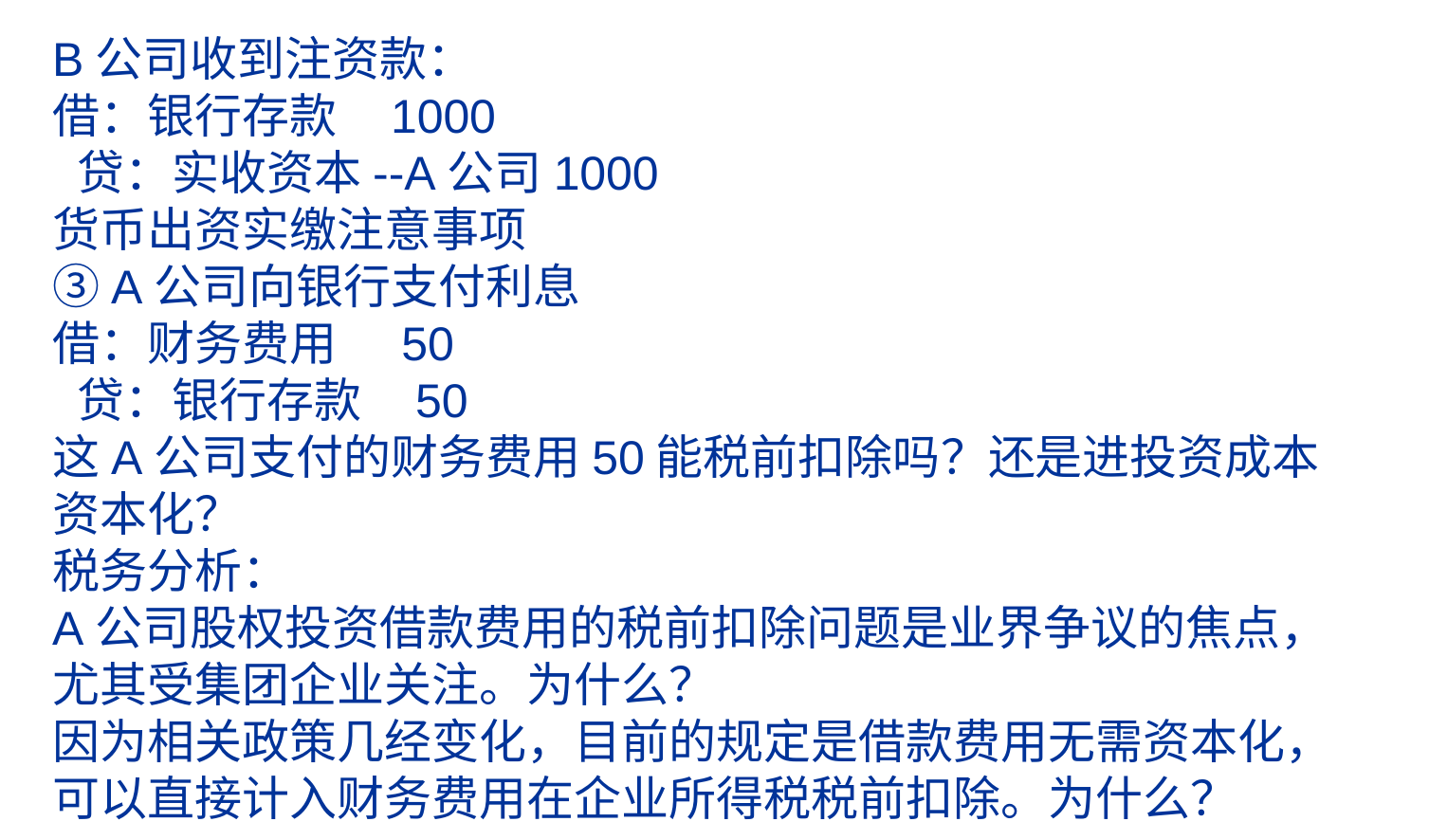

# B公司收到注资款： 借：银行存款    1000 贷：实收资本--A公司1000 货币出资实缴注意事项 ③A公司向银行支付利息 借：财务费用     50 贷：银行存款    50 这A公司支付的财务费用50能税前扣除吗？还是进投资成本资本化？ 税务分析： A公司股权投资借款费用的税前扣除问题是业界争议的焦点，尤其受集团企业关注。为什么？ 因为相关政策几经变化，目前的规定是借款费用无需资本化，可以直接计入财务费用在企业所得税税前扣除。为什么？